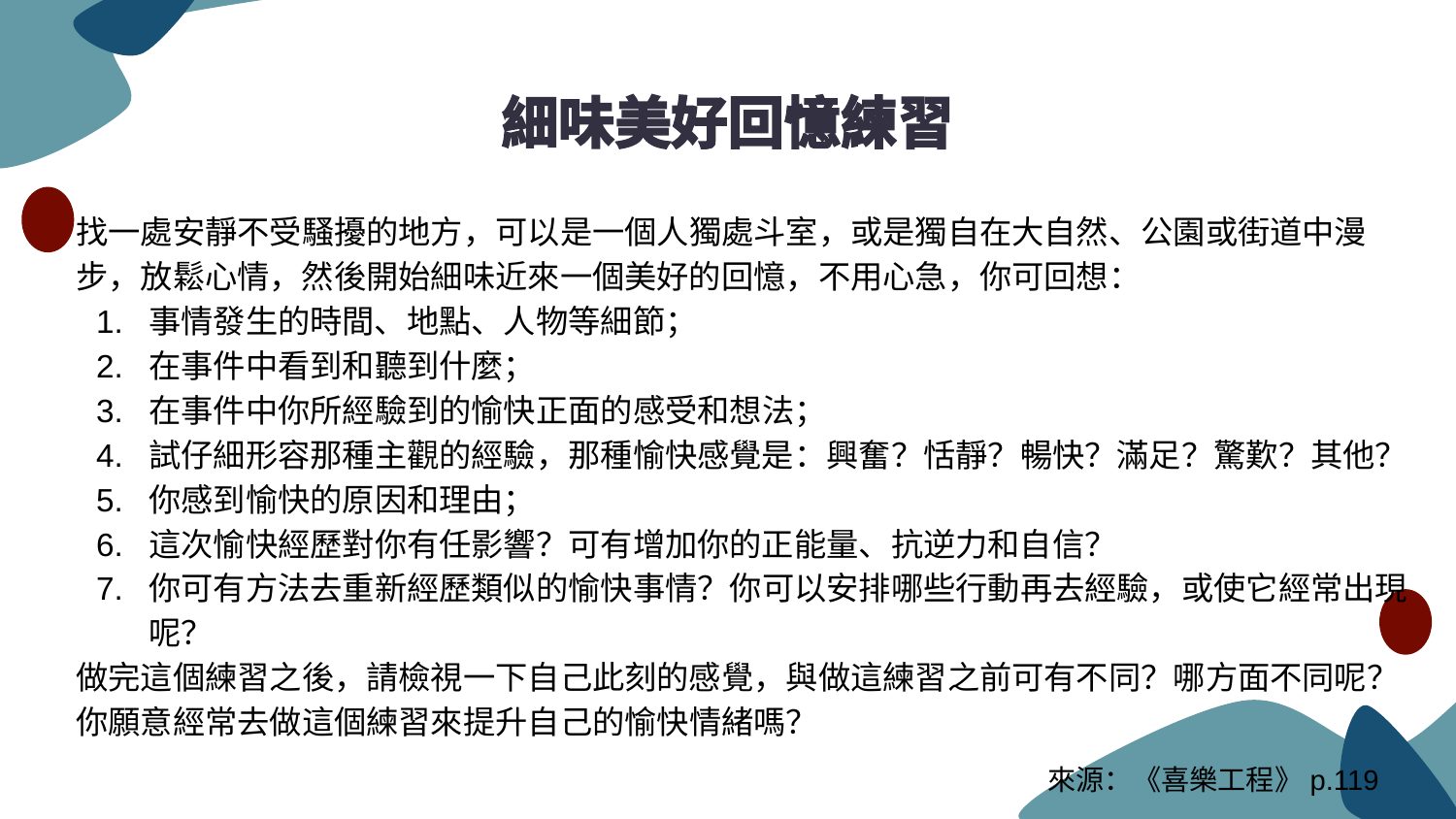

細味美好回憶練習
找一處安靜不受騷擾的地方，可以是一個人獨處斗室，或是獨自在大自然、公園或街道中漫步，放鬆心情，然後開始細味近來一個美好的回憶，不用心急，你可回想：
事情發生的時間、地點、人物等細節；
在事件中看到和聽到什麼；
在事件中你所經驗到的愉快正面的感受和想法；
試仔細形容那種主觀的經驗，那種愉快感覺是：興奮？恬靜？暢快？滿足？驚歎？其他？
你感到愉快的原因和理由；
這次愉快經歷對你有任影響？可有增加你的正能量、抗逆力和自信？
你可有方法去重新經歷類似的愉快事情？你可以安排哪些行動再去經驗，或使它經常出現呢？
做完這個練習之後，請檢視一下自己此刻的感覺，與做這練習之前可有不同？哪方面不同呢？你願意經常去做這個練習來提升自己的愉快情緒嗎？

來源：《喜樂工程》p.119